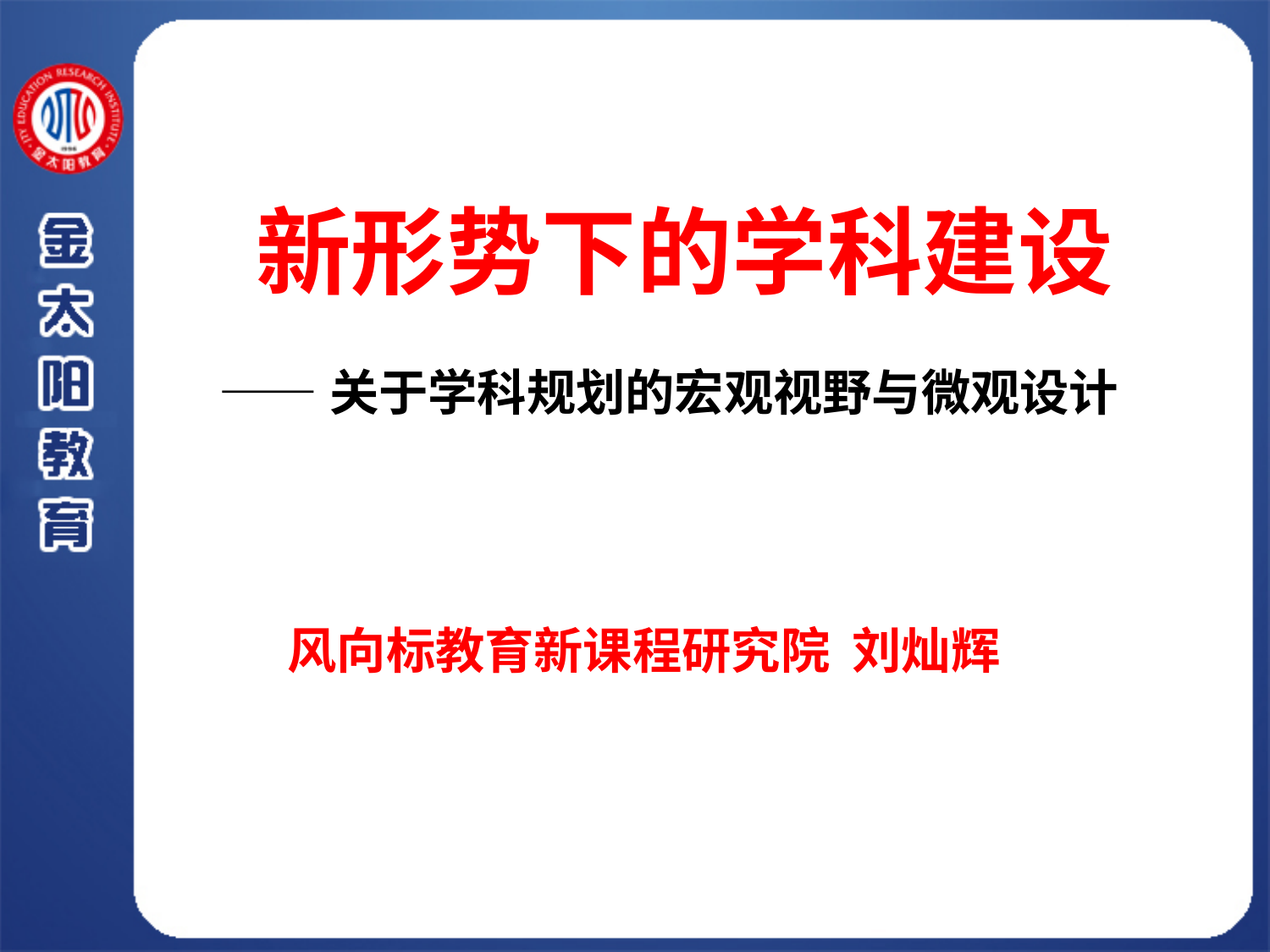

新形势下的学科建设
 ——关于学科规划的宏观视野与微观设计
风向标教育新课程研究院  刘灿辉